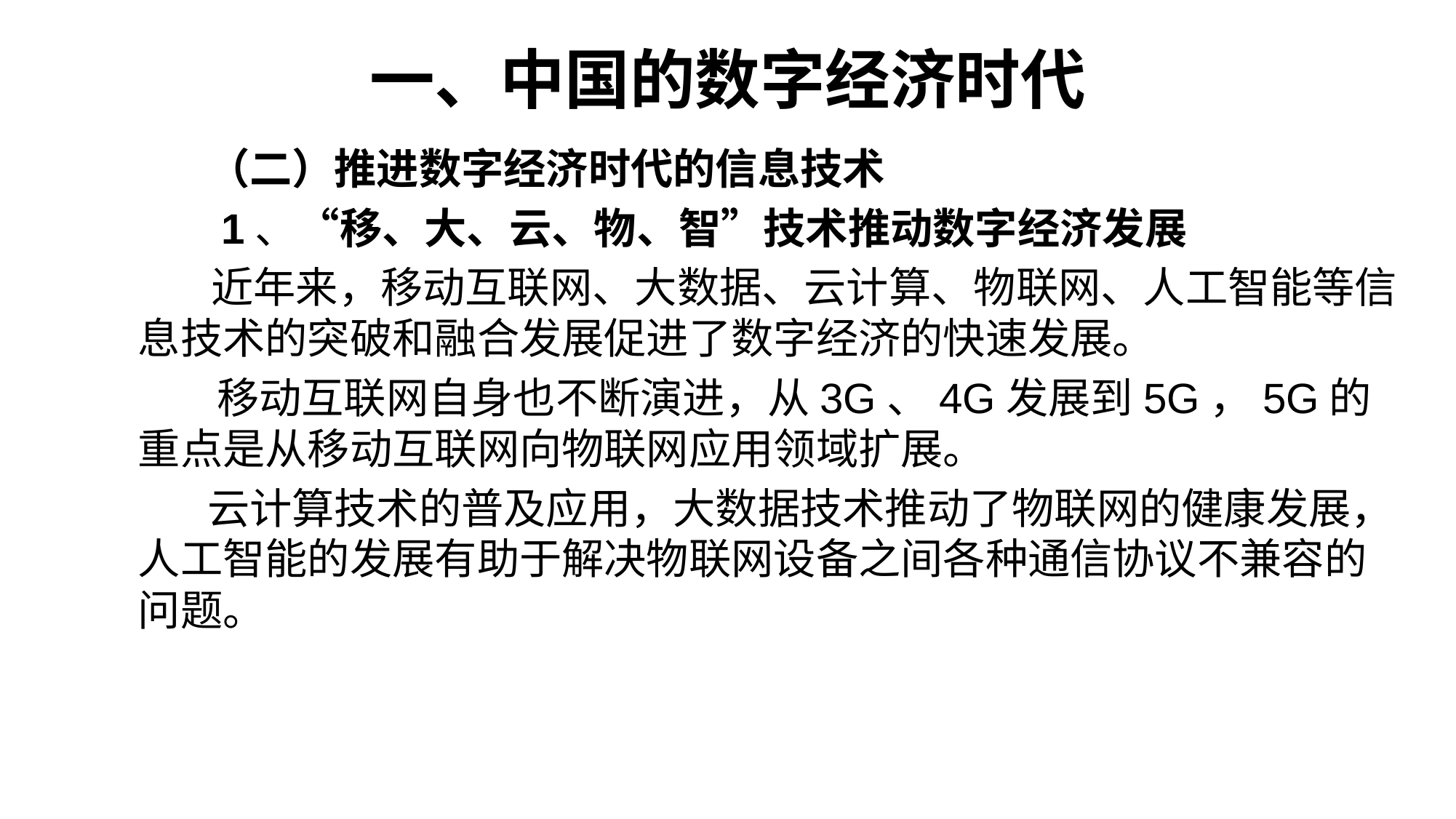

# 一、中国的数字经济时代
            （二）推进数字经济时代的信息技术
　         1、“移、大、云、物、智”技术推动数字经济发展
　         近年来，移动互联网、大数据、云计算、物联网、人工智能等信息技术的突破和融合发展促进了数字经济的快速发展。
             移动互联网自身也不断演进，从3G、4G发展到5G，5G的重点是从移动互联网向物联网应用领域扩展。
            云计算技术的普及应用，大数据技术推动了物联网的健康发展，人工智能的发展有助于解决物联网设备之间各种通信协议不兼容的问题。